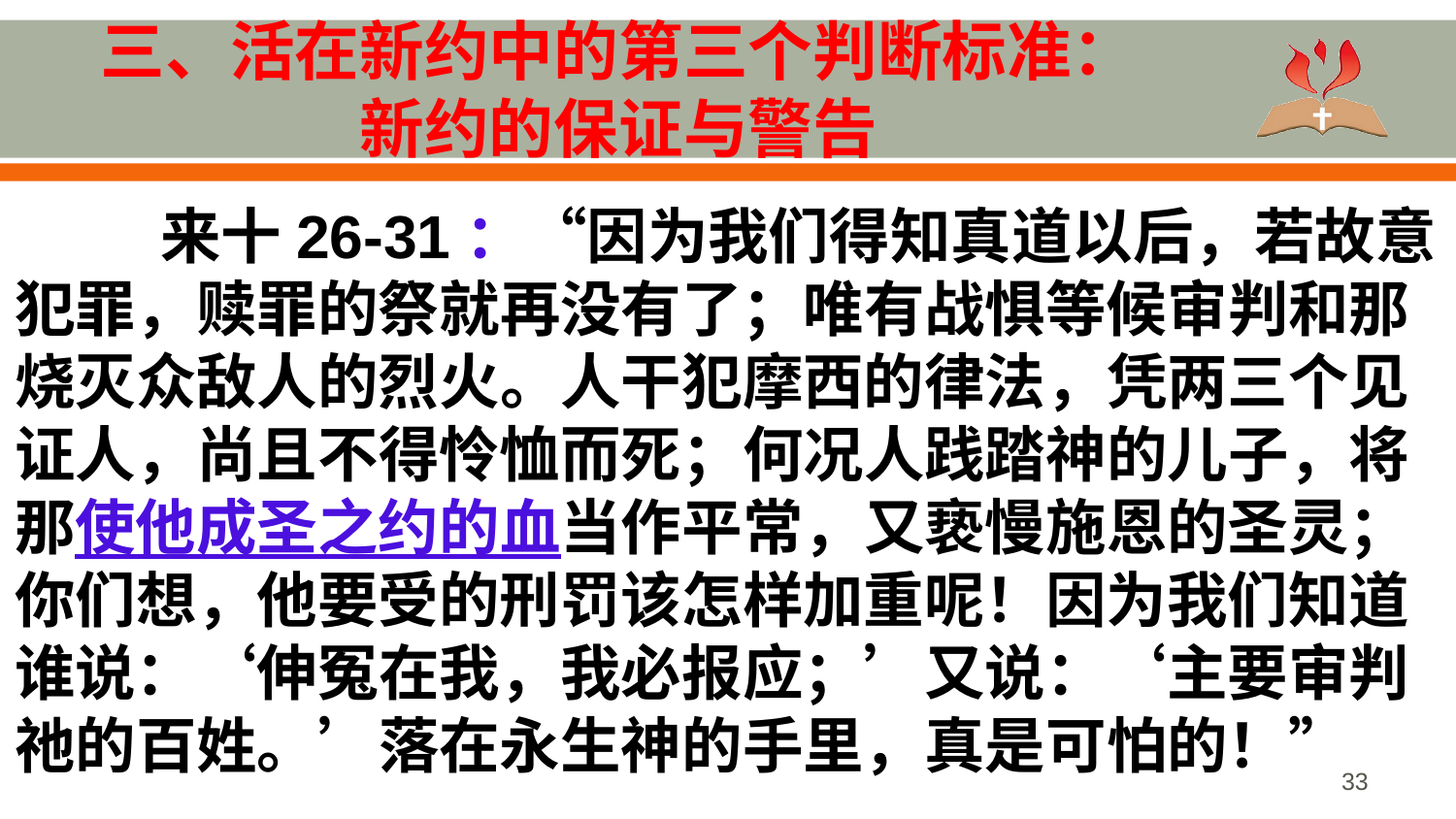

# 三、活在新约中的第三个判断标准： 新约的保证与警告
	来十26-31：“因为我们得知真道以后，若故意犯罪，赎罪的祭就再没有了；唯有战惧等候审判和那烧灭众敌人的烈火。人干犯摩西的律法，凭两三个见证人，尚且不得怜恤而死；何况人践踏神的儿子，将那使他成圣之约的血当作平常，又亵慢施恩的圣灵；你们想，他要受的刑罚该怎样加重呢！因为我们知道谁说：‘伸冤在我，我必报应；’又说：‘主要审判祂的百姓。’落在永生神的手里，真是可怕的！”

33